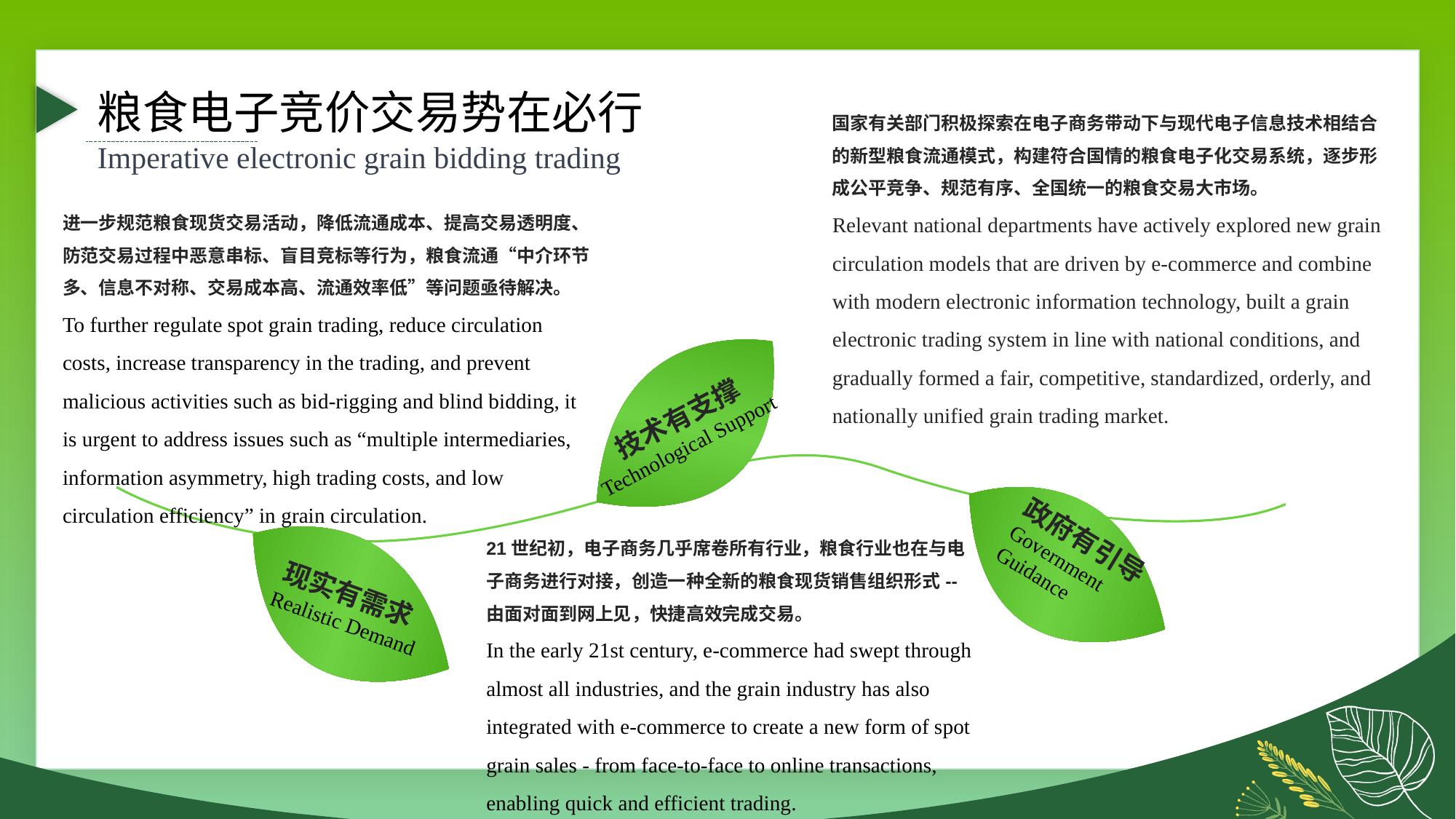

粮食电子竞价交易势在必行
Imperative electronic grain bidding trading

国家有关部门积极探索在电子商务带动下与现代电子信息技术相结合的新型粮食流通模式，构建符合国情的粮食电子化交易系统，逐步形成公平竞争、规范有序、全国统一的粮食交易大市场。
Relevant national departments have actively explored new grain circulation models that are driven by e-commerce and combine with modern electronic information technology, built a grain electronic trading system in line with national conditions, and gradually formed a fair, competitive, standardized, orderly, and nationally unified grain trading market.
进一步规范粮食现货交易活动，降低流通成本、提高交易透明度、防范交易过程中恶意串标、盲目竞标等行为，粮食流通“中介环节多、信息不对称、交易成本高、流通效率低”等问题亟待解决。
To further regulate spot grain trading, reduce circulation costs, increase transparency in the trading, and prevent malicious activities such as bid-rigging and blind bidding, it is urgent to address issues such as “multiple intermediaries, information asymmetry, high trading costs, and low circulation efficiency” in grain circulation.
    技术有支撑Technological Support

21世纪初，电子商务几乎席卷所有行业，粮食行业也在与电子商务进行对接，创造一种全新的粮食现货销售组织形式--由面对面到网上见，快捷高效完成交易。
In the early 21st century, e-commerce had swept through almost all industries, and the grain industry has also integrated with e-commerce to create a new form of spot grain sales - from face-to-face to online transactions, enabling quick and efficient trading.
政府有引导Government Guidance
    现实有需求
Realistic Demand